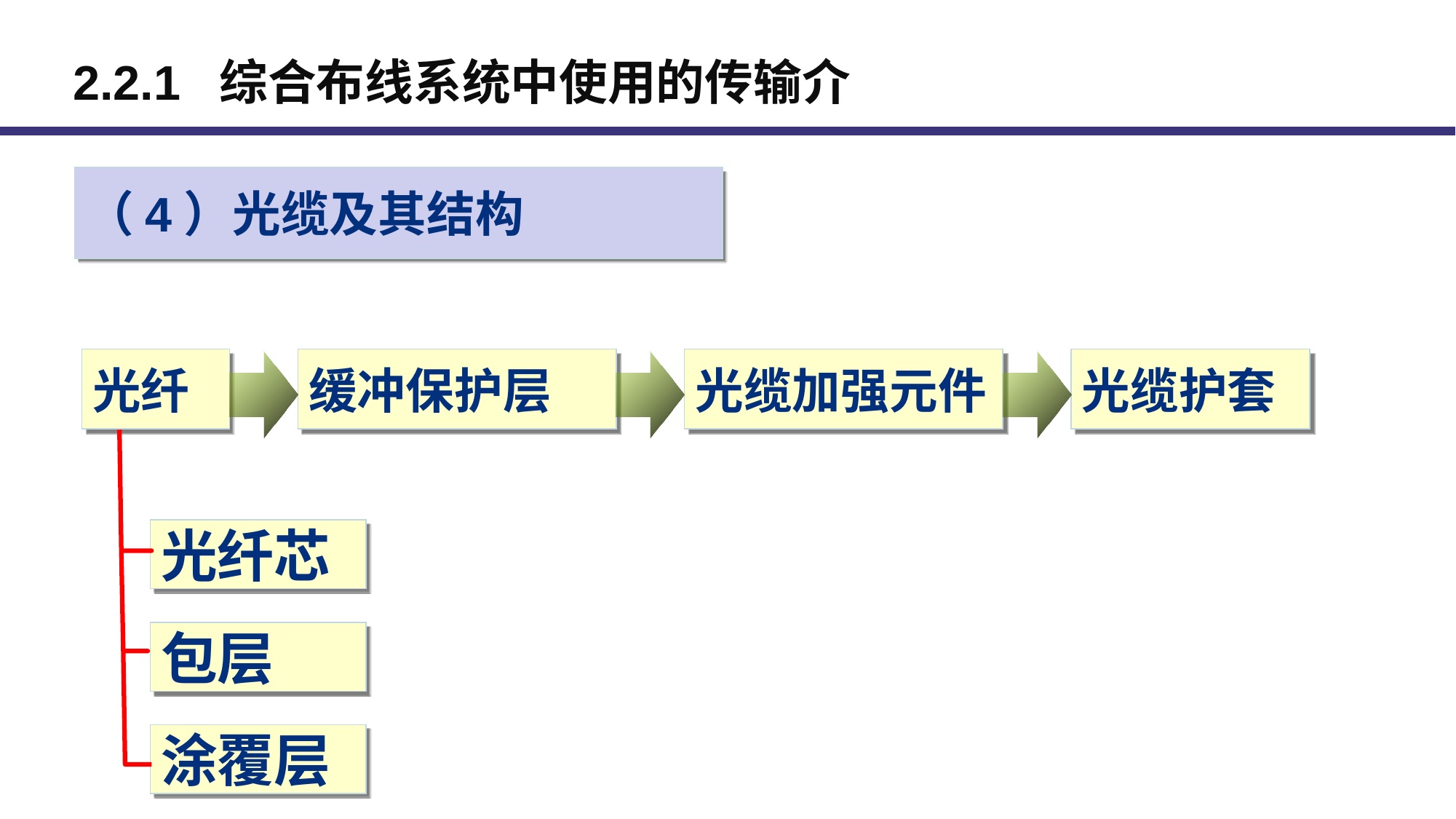

# 2.2.1  综合布线系统中使用的传输介
（4）光缆及其结构
光纤
缓冲保护层
光缆加强元件
光缆护套

光纤芯
包层
涂覆层